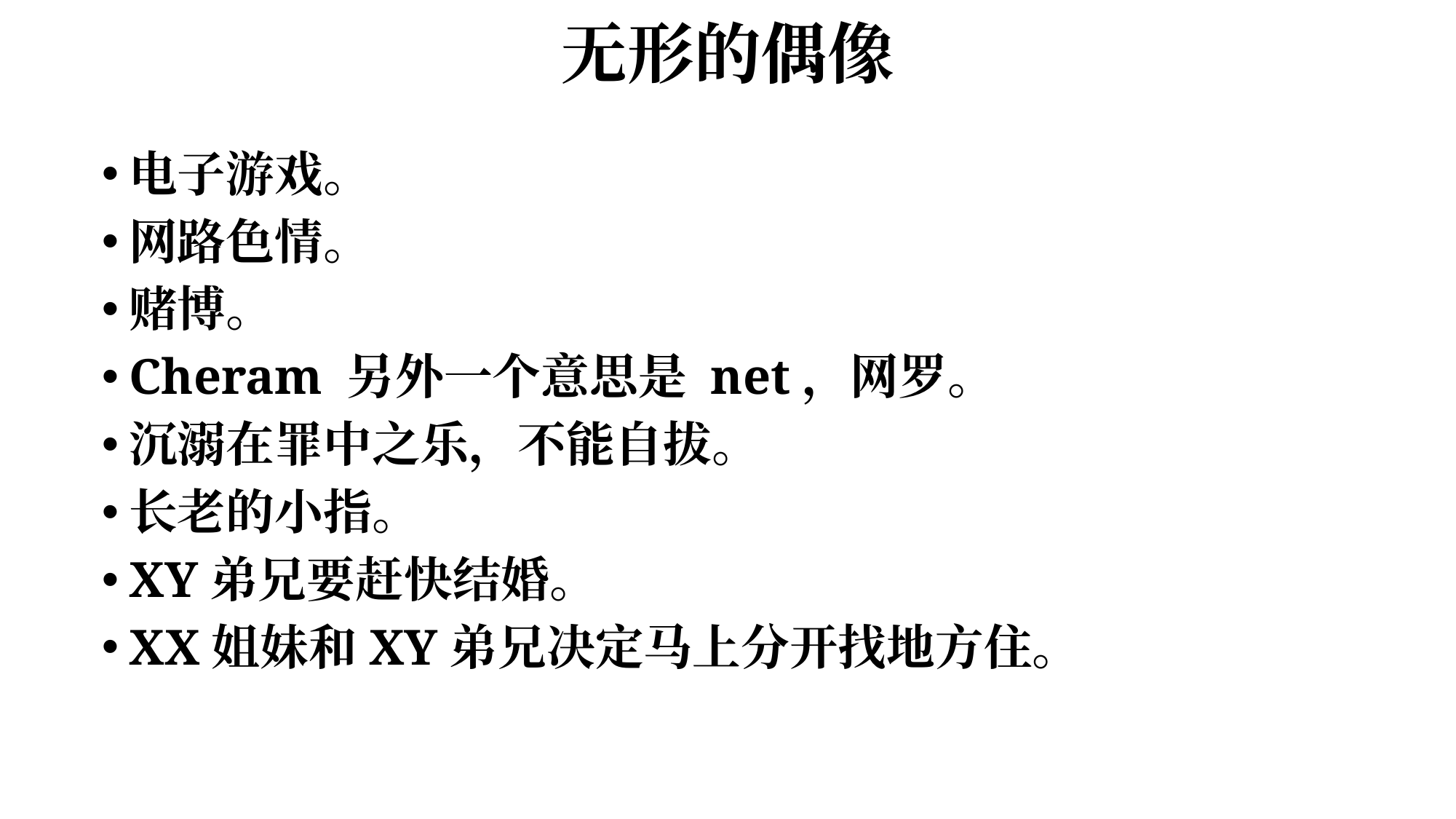

# 无形的偶像
电子游戏。
网路色情。
赌博。
Cheram 另外一个意思是 net，网罗。
沉溺在罪中之乐，不能自拔。
长老的小指。
XY弟兄要赶快结婚。
XX姐妹和XY弟兄决定马上分开找地方住。